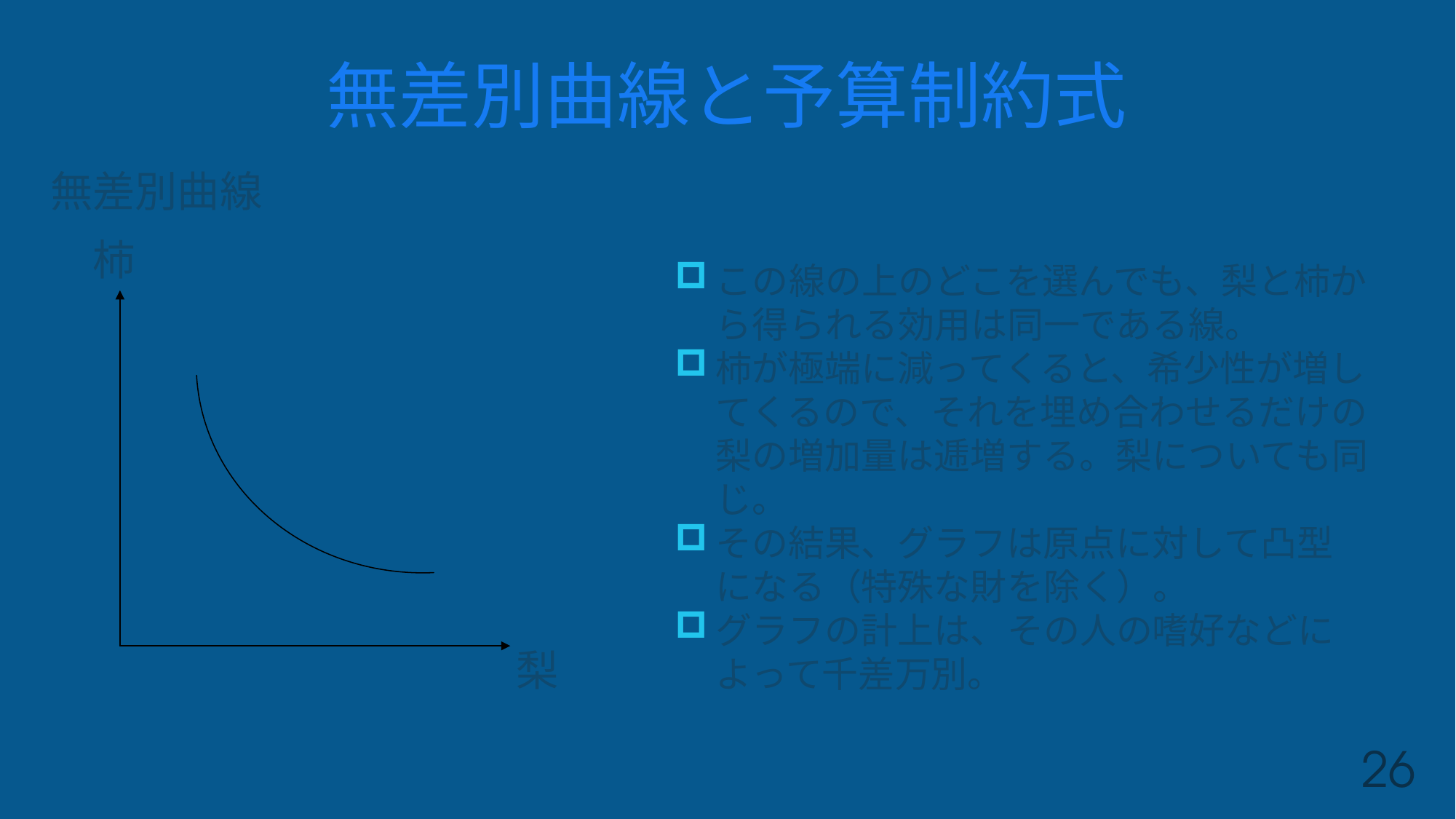

# 無差別曲線と予算制約式

無差別曲線
　柿

　　　　　　　　　　　梨
この線の上のどこを選んでも、梨と柿から得られる効用は同一である線。
柿が極端に減ってくると、希少性が増してくるので、それを埋め合わせるだけの梨の増加量は逓増する。梨についても同じ。
その結果、グラフは原点に対して凸型になる（特殊な財を除く）。
グラフの計上は、その人の嗜好などによって千差万別。

26